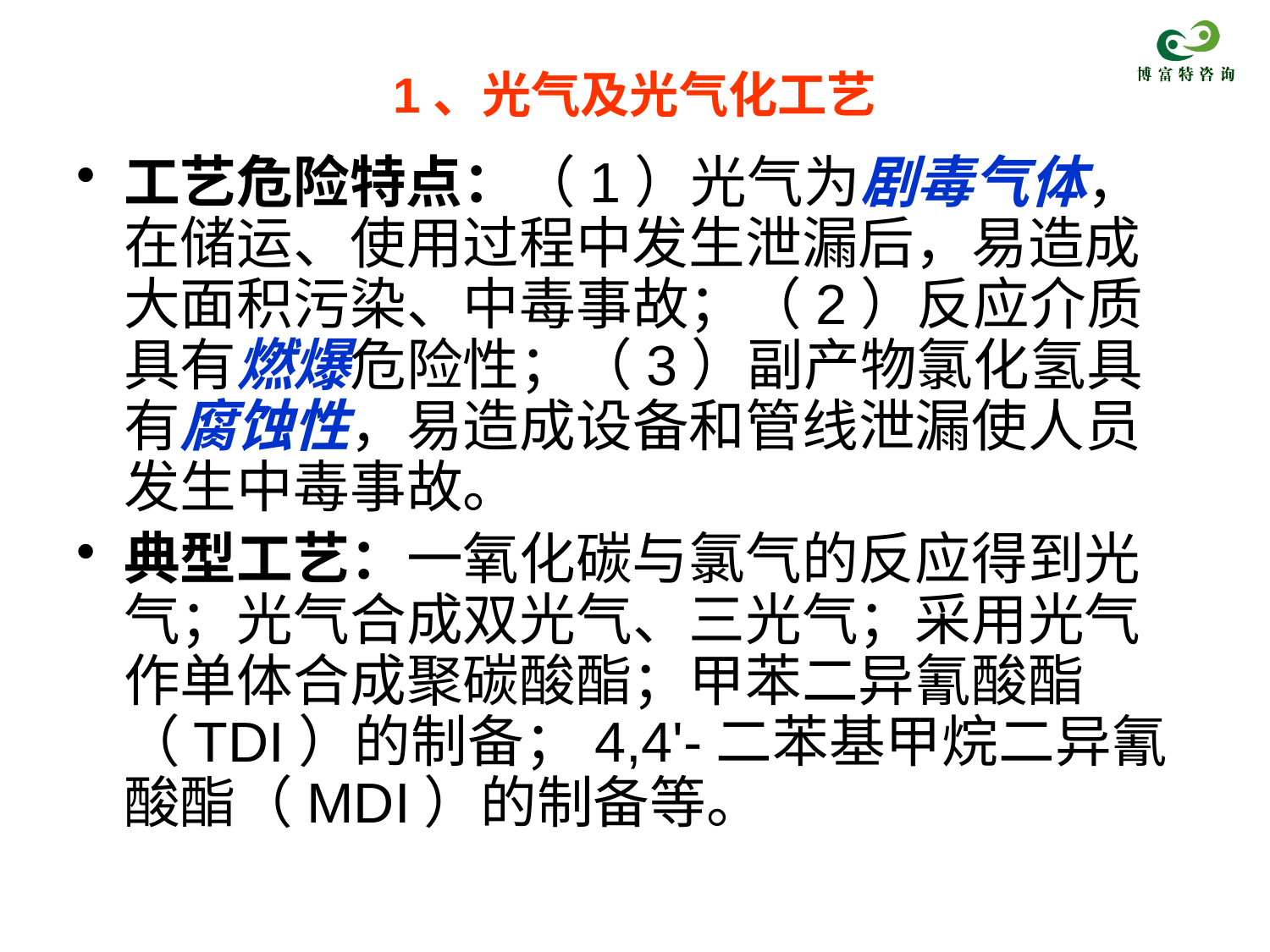

# 1、光气及光气化工艺
工艺危险特点：（1）光气为剧毒气体，在储运、使用过程中发生泄漏后，易造成大面积污染、中毒事故；（2）反应介质具有燃爆危险性；（3）副产物氯化氢具有腐蚀性，易造成设备和管线泄漏使人员发生中毒事故。
典型工艺：一氧化碳与氯气的反应得到光气；光气合成双光气、三光气；采用光气作单体合成聚碳酸酯；甲苯二异氰酸酯（TDI）的制备；4,4'-二苯基甲烷二异氰酸酯（MDI）的制备等。